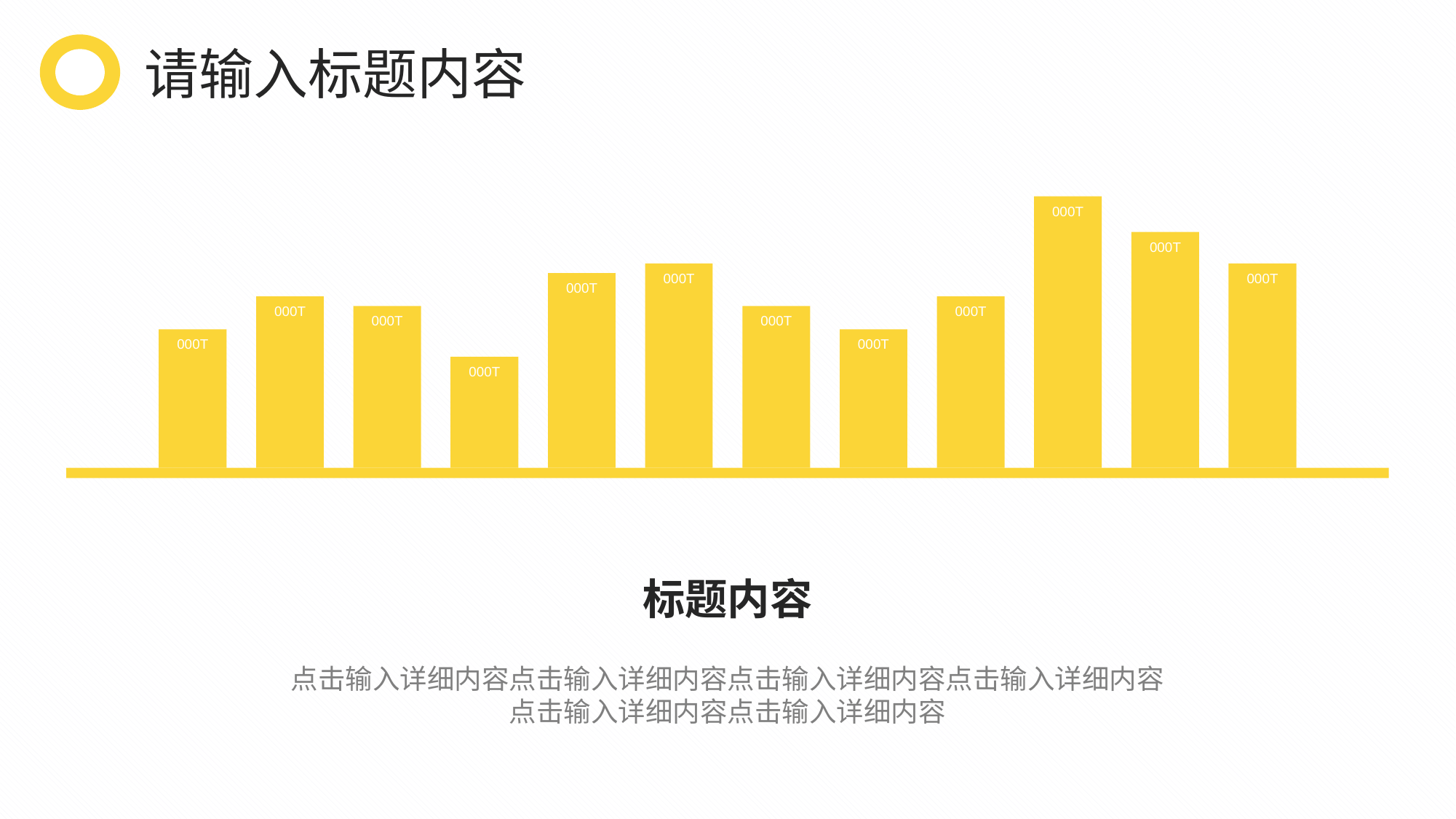

请输入标题内容

000T
000T
000T
000T
000T
000T
000T
000T
000T
000T
000T
000T

标题内容
点击输入详细内容点击输入详细内容点击输入详细内容点击输入详细内容
点击输入详细内容点击输入详细内容